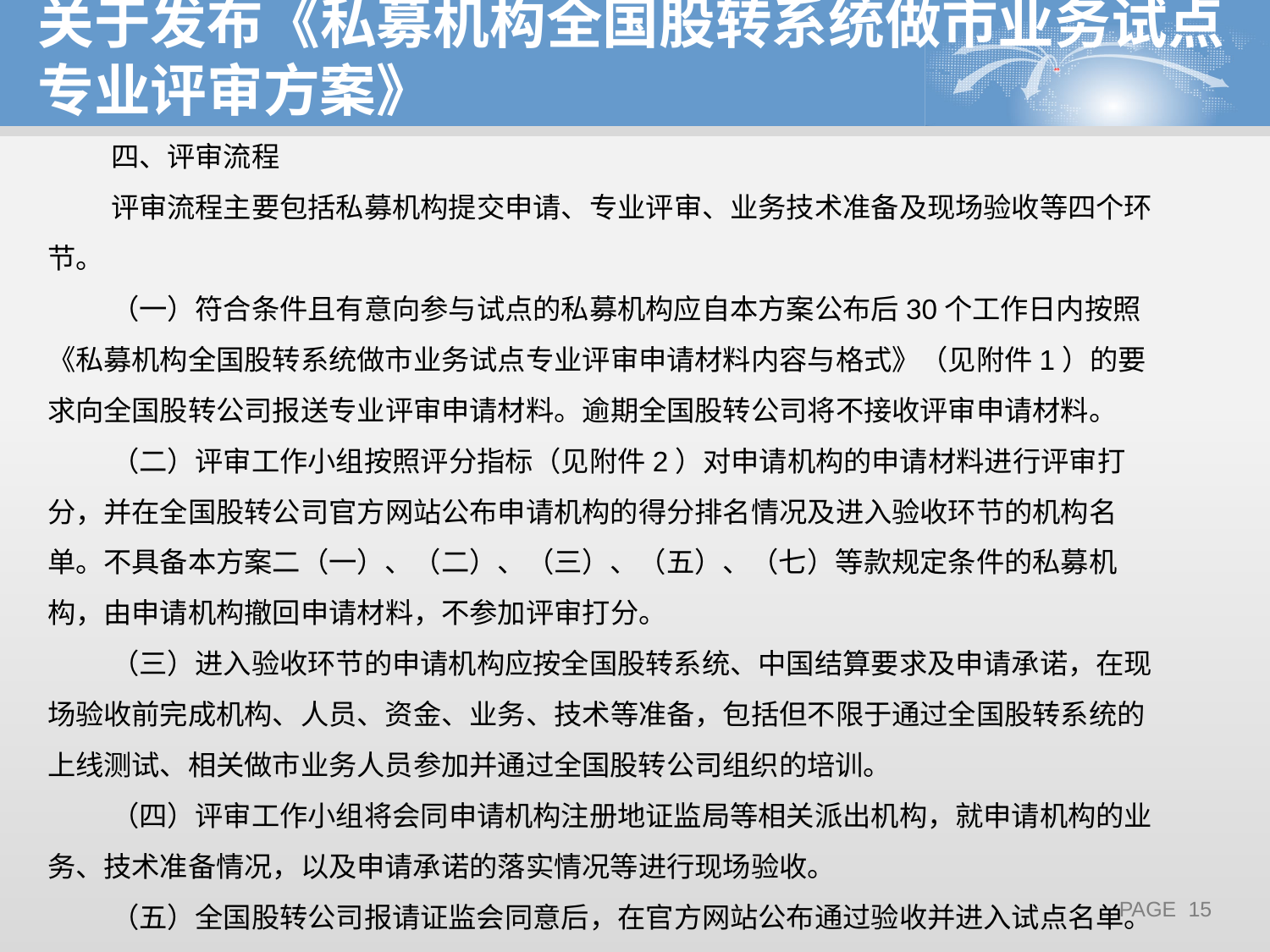

关于发布《私募机构全国股转系统做市业务试点专业评审方案》
四、评审流程
评审流程主要包括私募机构提交申请、专业评审、业务技术准备及现场验收等四个环节。
（一）符合条件且有意向参与试点的私募机构应自本方案公布后30个工作日内按照《私募机构全国股转系统做市业务试点专业评审申请材料内容与格式》（见附件1）的要求向全国股转公司报送专业评审申请材料。逾期全国股转公司将不接收评审申请材料。
（二）评审工作小组按照评分指标（见附件2）对申请机构的申请材料进行评审打分，并在全国股转公司官方网站公布申请机构的得分排名情况及进入验收环节的机构名单。不具备本方案二（一）、（二）、（三）、（五）、（七）等款规定条件的私募机构，由申请机构撤回申请材料，不参加评审打分。
（三）进入验收环节的申请机构应按全国股转系统、中国结算要求及申请承诺，在现场验收前完成机构、人员、资金、业务、技术等准备，包括但不限于通过全国股转系统的上线测试、相关做市业务人员参加并通过全国股转公司组织的培训。
（四）评审工作小组将会同申请机构注册地证监局等相关派出机构，就申请机构的业务、技术准备情况，以及申请承诺的落实情况等进行现场验收。
（五）全国股转公司报请证监会同意后，在官方网站公布通过验收并进入试点名单。